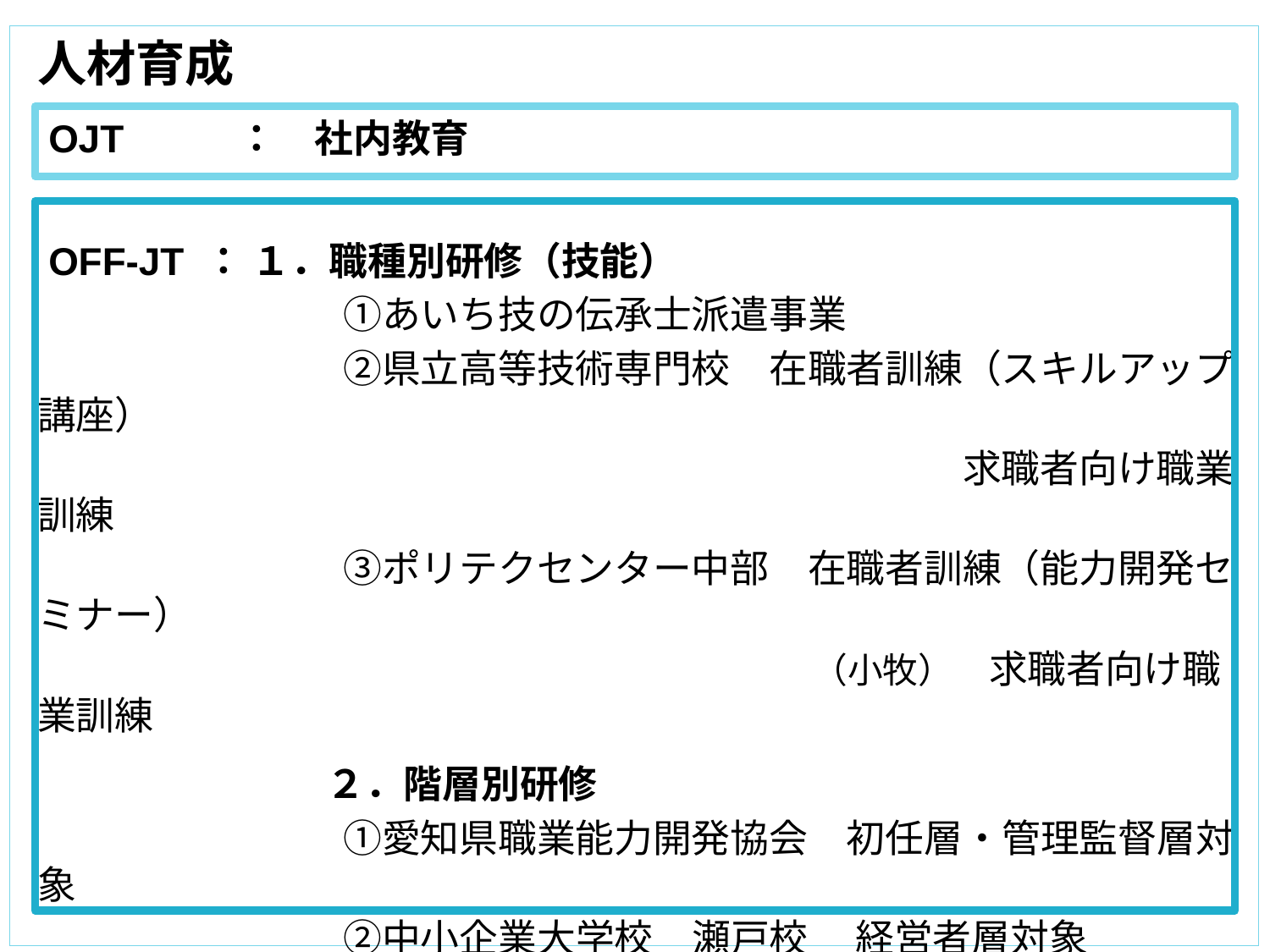

人材育成

 OJT　   　：　社内教育

 OFF-JT ： １．職種別研修（技能）
　　　　　　　    ①あいち技の伝承士派遣事業
　　　　　　　    ②県立高等技術専門校　在職者訓練（スキルアップ講座）
　　　　　　　　　　　　　　　　　　　　　　　    求職者向け職業訓練
　　　　　　　    ③ポリテクセンター中部　在職者訓練（能力開発セミナー）
　　　　　　　　　　　　　　　　　　　　（小牧）　求職者向け職業訓練

　　　　　　  　２．階層別研修
　　　　　　　    ①愛知県職業能力開発協会　初任層・管理監督層対象
　　　　　　　    ②中小企業大学校　瀬戸校　 経営者層対象
　　　　　　 　   ③ポリテクセンター中部　（伏見）　 生産性向上支援訓練

　　　　　　　　３．デジタル人材育成、技能継承支援